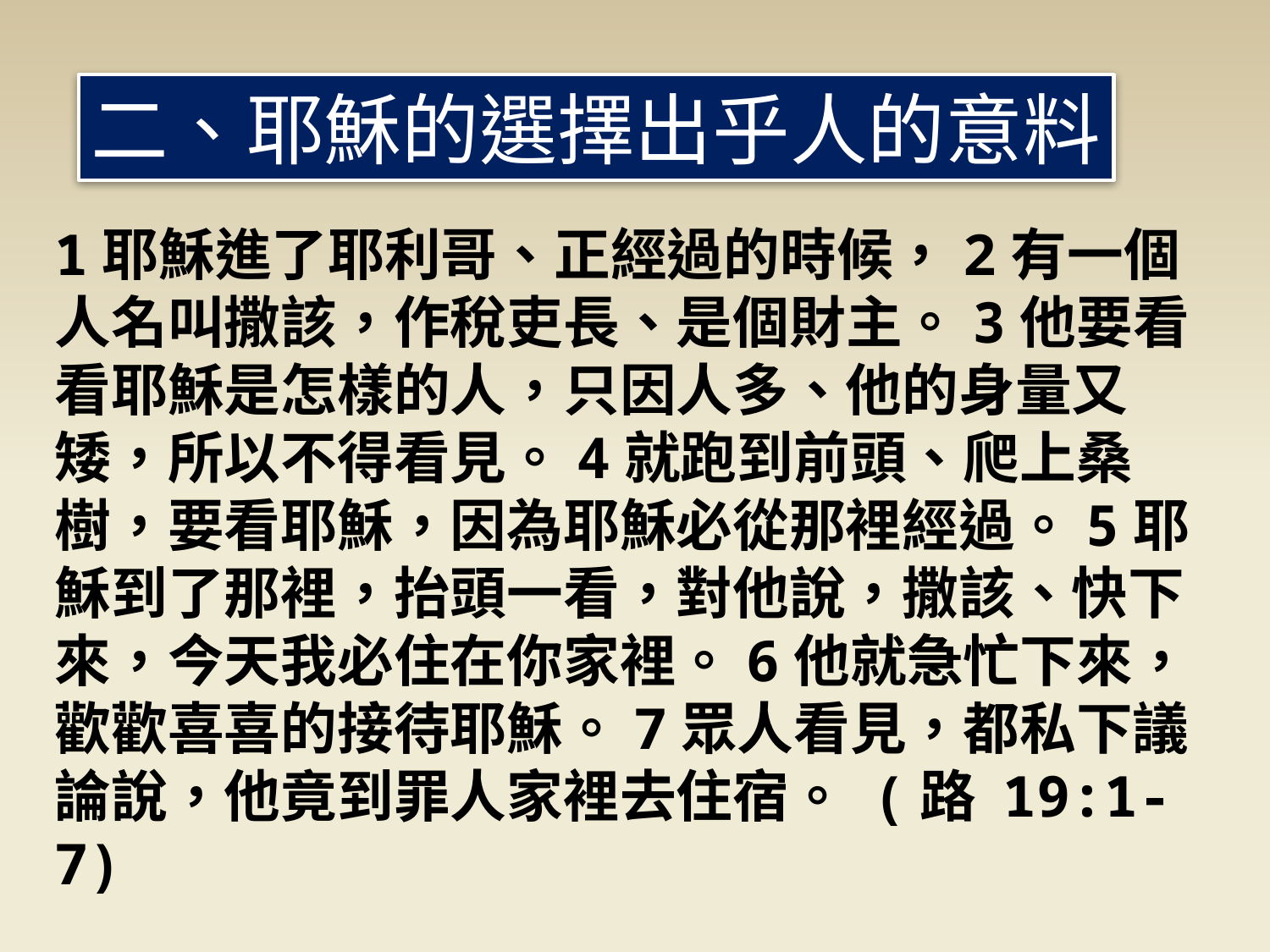

二、耶穌的選擇出乎人的意料
1耶穌進了耶利哥、正經過的時候，2有一個人名叫撒該，作稅吏長、是個財主。3他要看看耶穌是怎樣的人，只因人多、他的身量又矮，所以不得看見。4就跑到前頭、爬上桑樹，要看耶穌，因為耶穌必從那裡經過。5耶穌到了那裡，抬頭一看，對他說，撒該、快下來，今天我必住在你家裡。6他就急忙下來，歡歡喜喜的接待耶穌。7眾人看見，都私下議論說，他竟到罪人家裡去住宿。 (路 19:1-7)